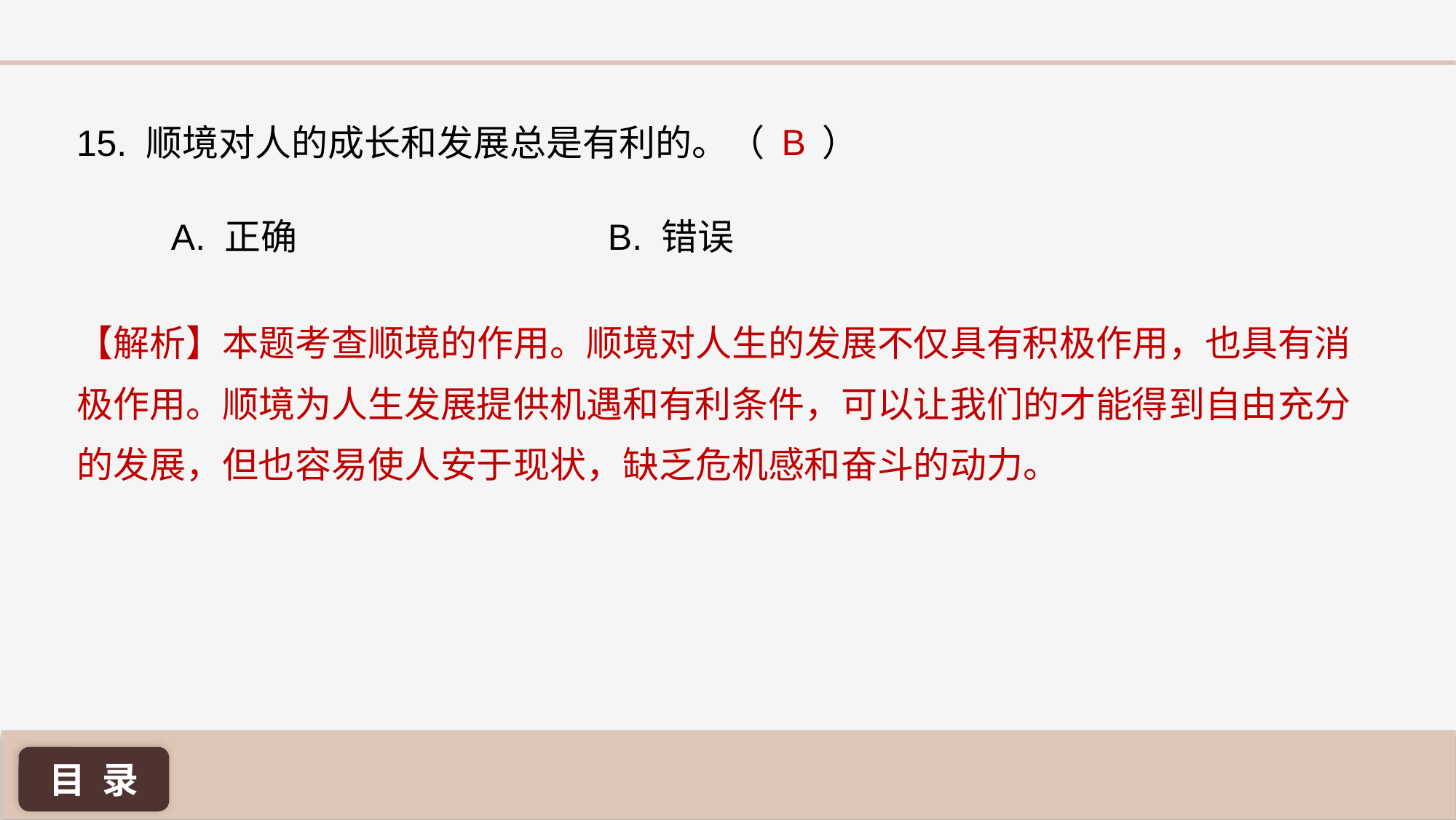

B
15. 顺境对人的成长和发展总是有利的。（       ）
A. 正确 			B. 错误
【解析】本题考查顺境的作用。顺境对人生的发展不仅具有积极作用，也具有消极作用。顺境为人生发展提供机遇和有利条件，可以让我们的才能得到自由充分的发展，但也容易使人安于现状，缺乏危机感和奋斗的动力。